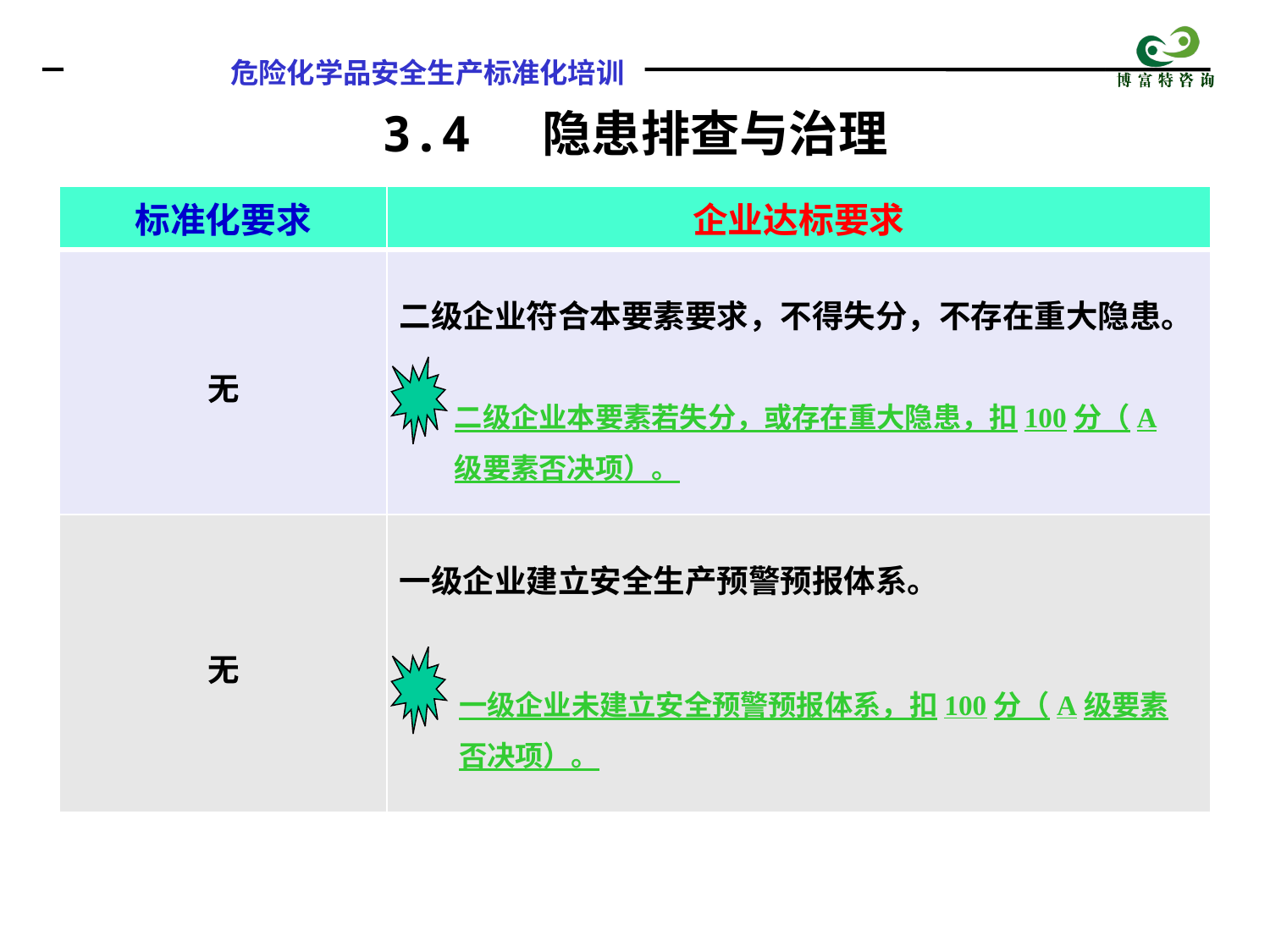

3.4  隐患排查与治理
| 标准化要求 | 企业达标要求 |
| --- | --- |
| 无 | 二级企业符合本要素要求，不得失分，不存在重大隐患。 |
| 无 | 一级企业建立安全生产预警预报体系。 |

二级企业本要素若失分，或存在重大隐患，扣100分（A级要素否决项）。

一级企业未建立安全预警预报体系，扣100分（A级要素否决项）。